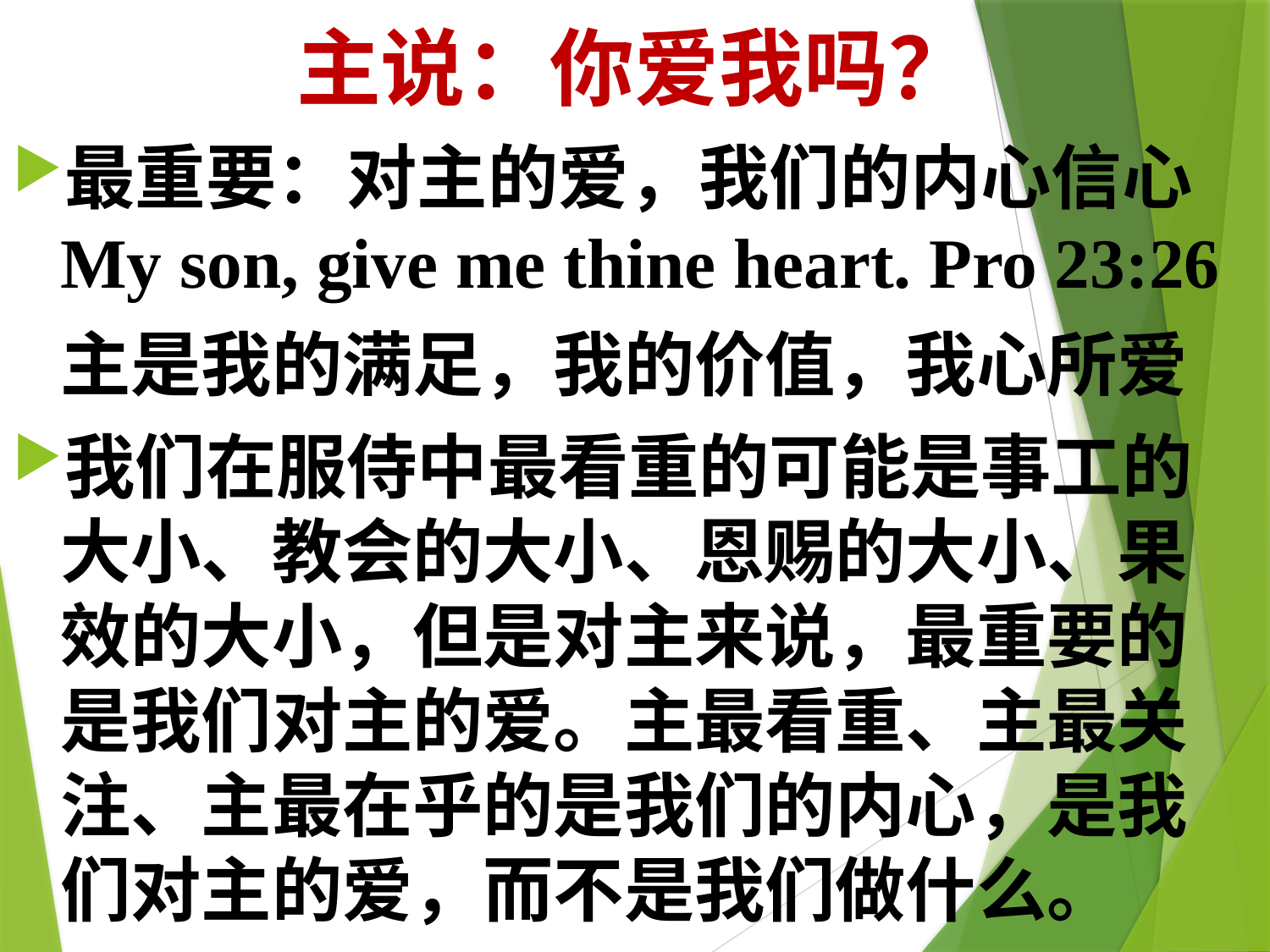

# 主说：你爱我吗？
最重要：对主的爱，我们的内心信心My son, give me thine heart. Pro 23:26
	主是我的满足，我的价值，我心所爱
我们在服侍中最看重的可能是事工的大小、教会的大小、恩赐的大小、果效的大小，但是对主来说，最重要的是我们对主的爱。主最看重、主最关注、主最在乎的是我们的内心，是我们对主的爱，而不是我们做什么。